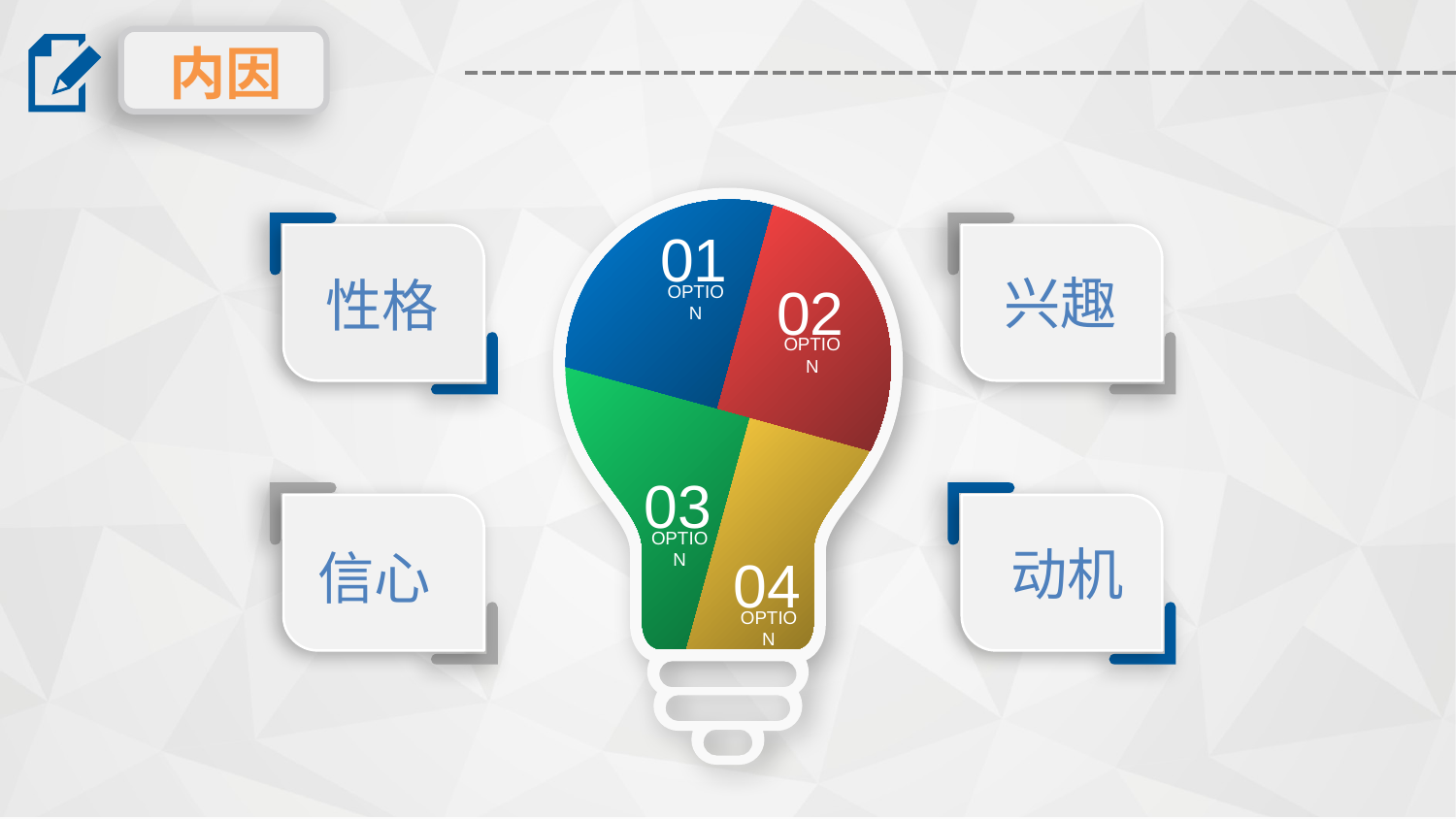

内因

01
OPTION
02
OPTION

03
OPTION
04
OPTION

性格

兴趣

信心

动机